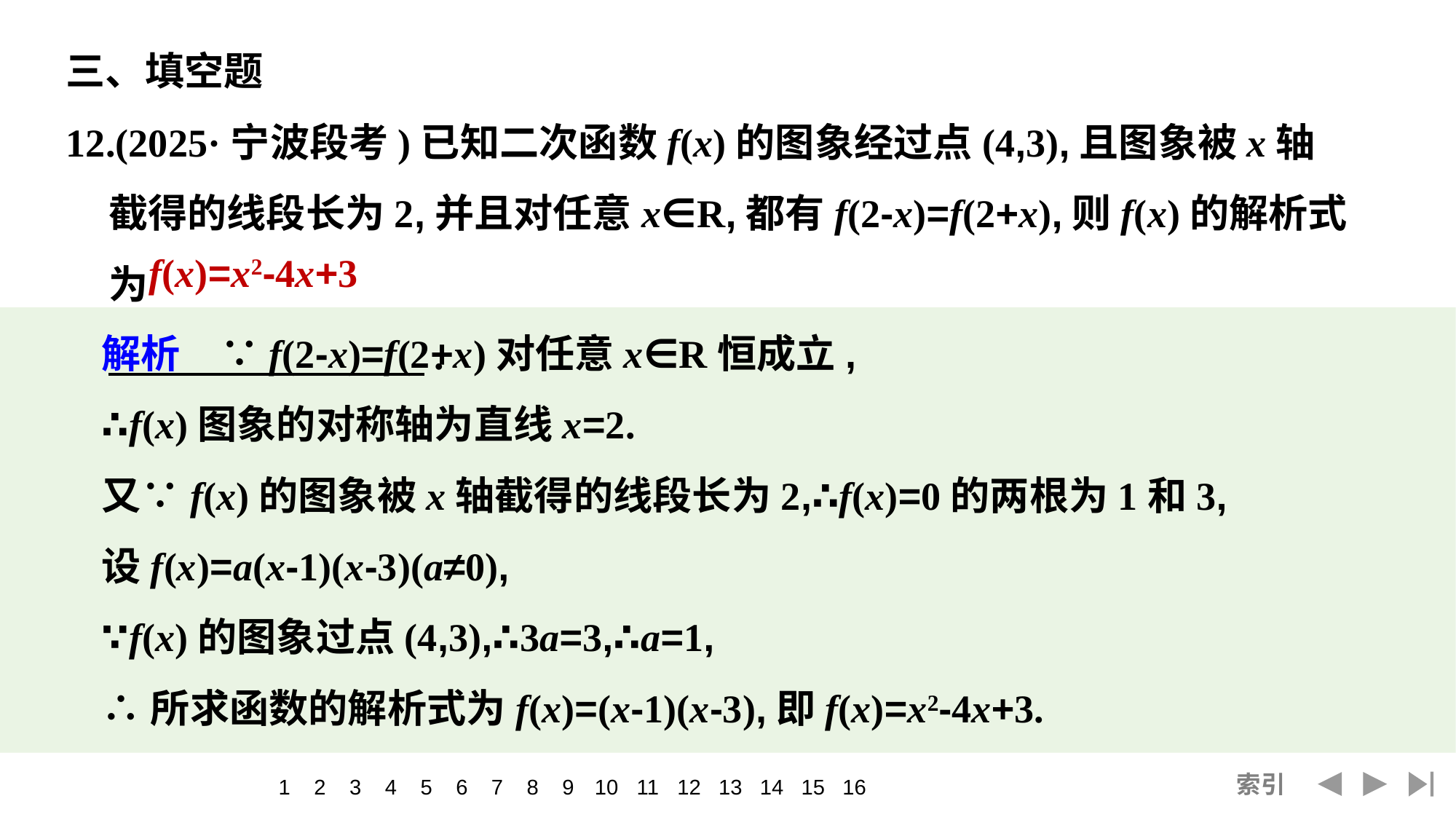

三、填空题
12.(2025·宁波段考)已知二次函数f(x)的图象经过点(4,3),且图象被x轴截得的线段长为2,并且对任意x∈R,都有f(2-x)=f(2+x),则f(x)的解析式为
	　　　　　　　　.
f(x)=x2-4x+3
解析　∵f(2-x)=f(2+x)对任意x∈R恒成立,
∴f(x)图象的对称轴为直线x=2.
又∵f(x)的图象被x轴截得的线段长为2,∴f(x)=0的两根为1和3,
设f(x)=a(x-1)(x-3)(a≠0),
∵f(x)的图象过点(4,3),∴3a=3,∴a=1,
∴所求函数的解析式为f(x)=(x-1)(x-3),即f(x)=x2-4x+3.